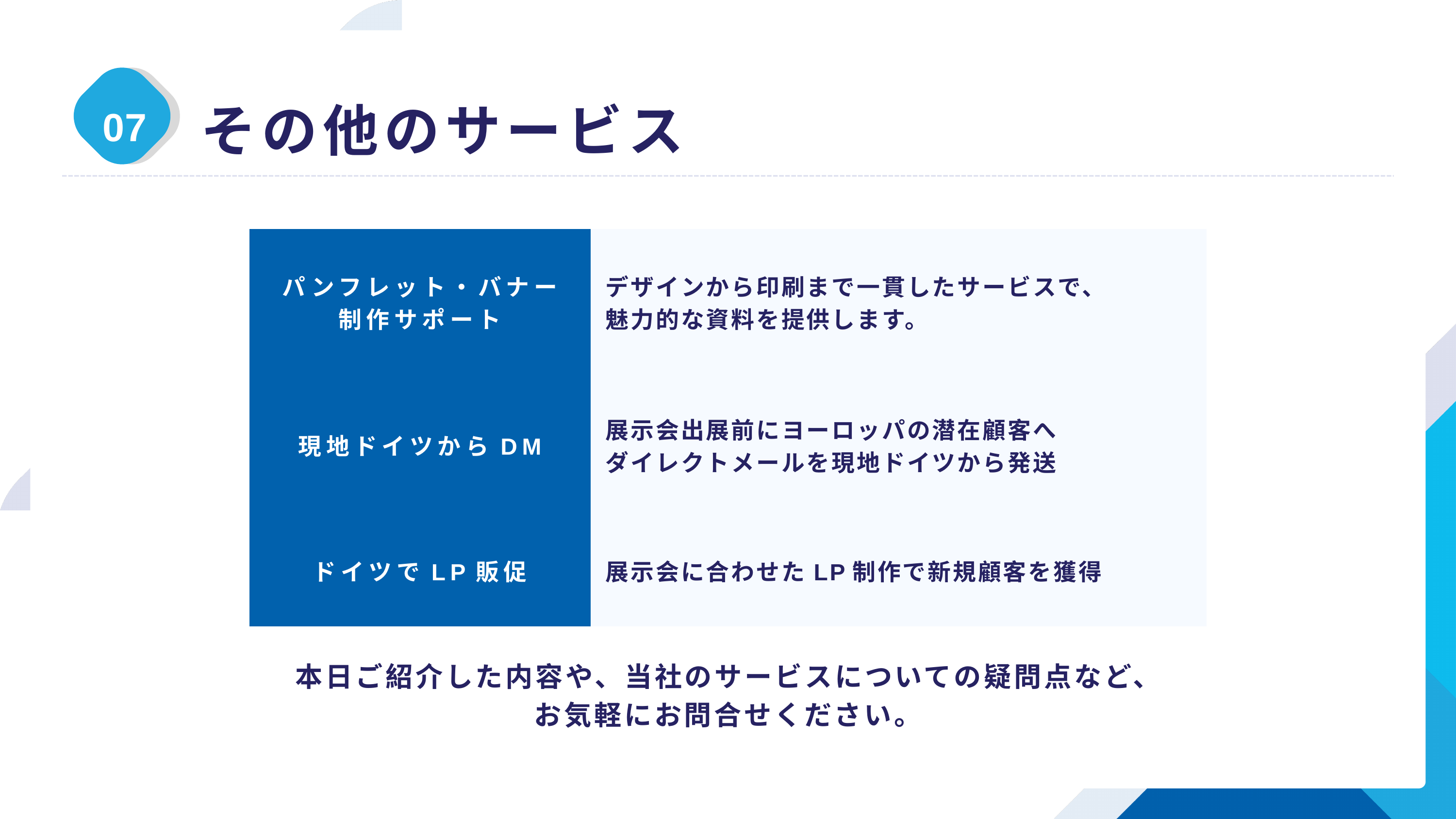

その他のサービス

07

| パンフレット・バナー 制作サポート | デザインから印刷まで一貫したサービスで、 魅力的な資料を提供します。 |
| --- | --- |
| 現地ドイツからDM | 展示会出展前にヨーロッパの潜在顧客へ ダイレクトメールを現地ドイツから発送 |
| ドイツでLP販促 | 展示会に合わせたLP制作で新規顧客を獲得 |

本日ご紹介した内容や、当社のサービスについての疑問点など、
お気軽にお問合せください。